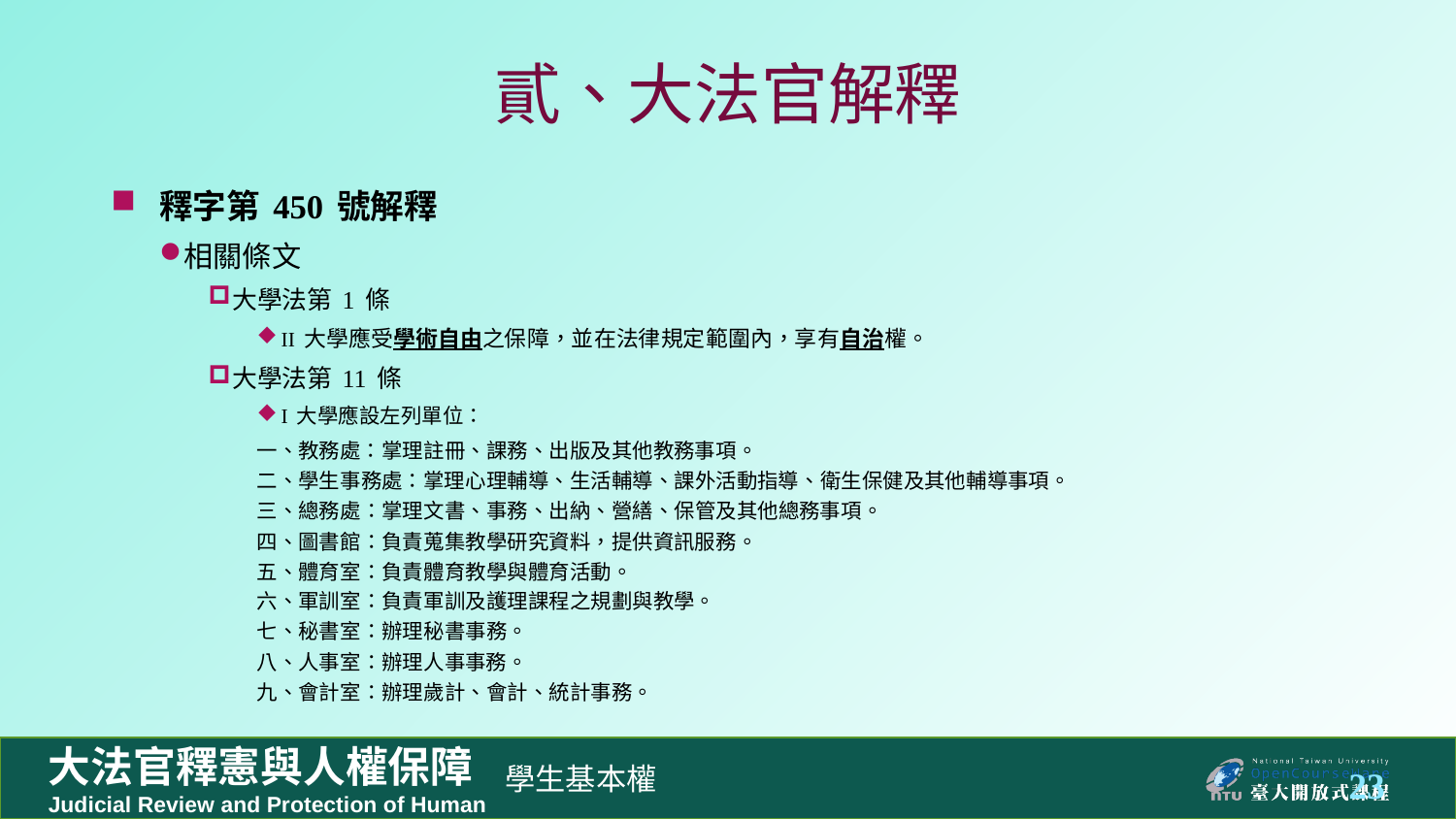

# 貳、大法官解釋
釋字第 450 號解釋
相關條文
大學法第 1 條
II 大學應受學術自由之保障，並在法律規定範圍內，享有自治權。
大學法第 11 條
I 大學應設左列單位：
一、教務處：掌理註冊、課務、出版及其他教務事項。
二、學生事務處：掌理心理輔導、生活輔導、課外活動指導、衛生保健及其他輔導事項。
三、總務處：掌理文書、事務、出納、營繕、保管及其他總務事項。
四、圖書館：負責蒐集教學研究資料，提供資訊服務。
五、體育室：負責體育教學與體育活動。
六、軍訓室：負責軍訓及護理課程之規劃與教學。
七、秘書室：辦理秘書事務。
八、人事室：辦理人事事務。
九、會計室：辦理歲計、會計、統計事務。